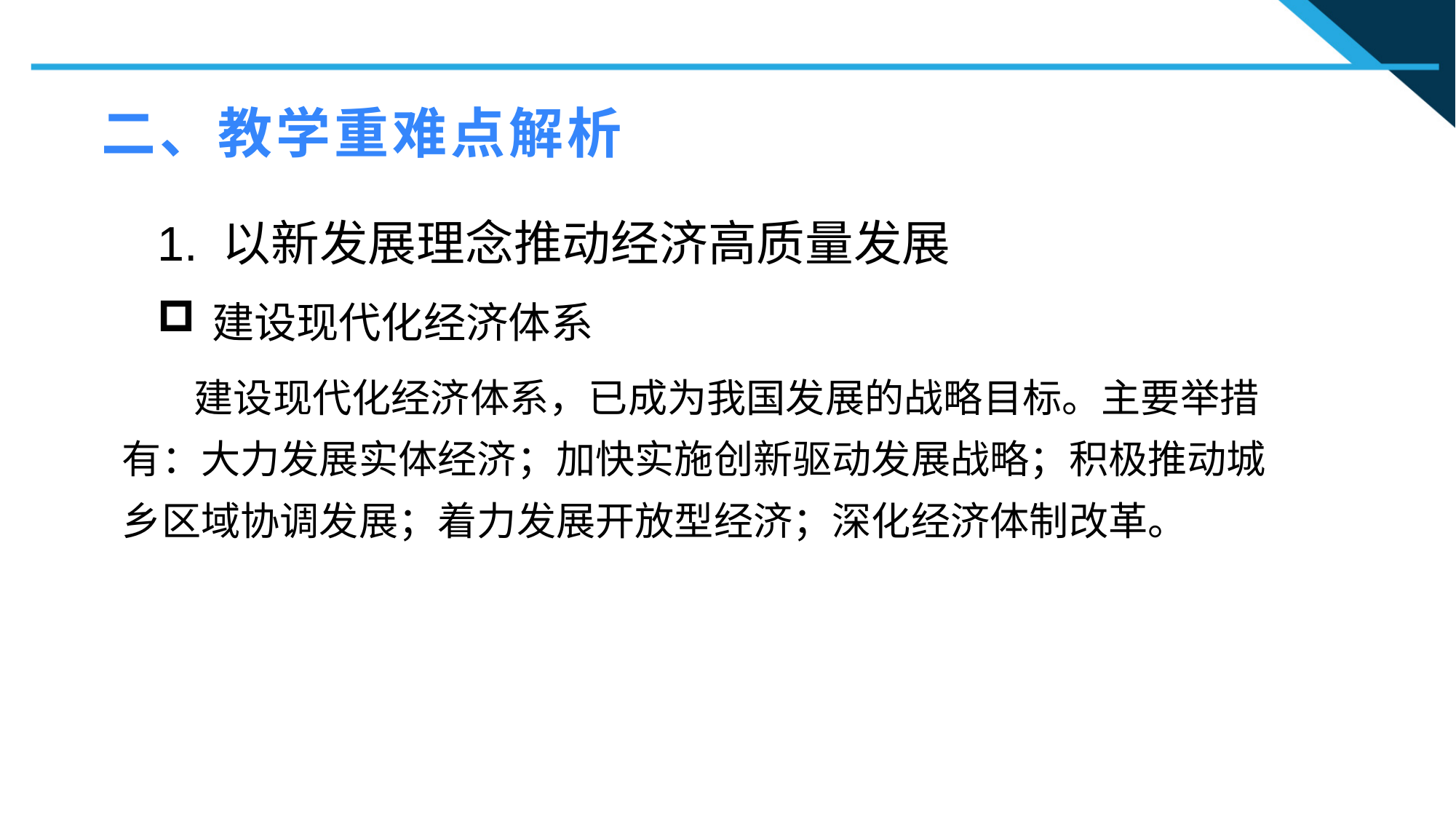

二、教学重难点解析
1. 以新发展理念推动经济高质量发展
建设现代化经济体系

1
       建设现代化经济体系，已成为我国发展的战略目标。主要举措
有：大力发展实体经济；加快实施创新驱动发展战略；积极推动城
乡区域协调发展；着力发展开放型经济；深化经济体制改革。
2
2
n